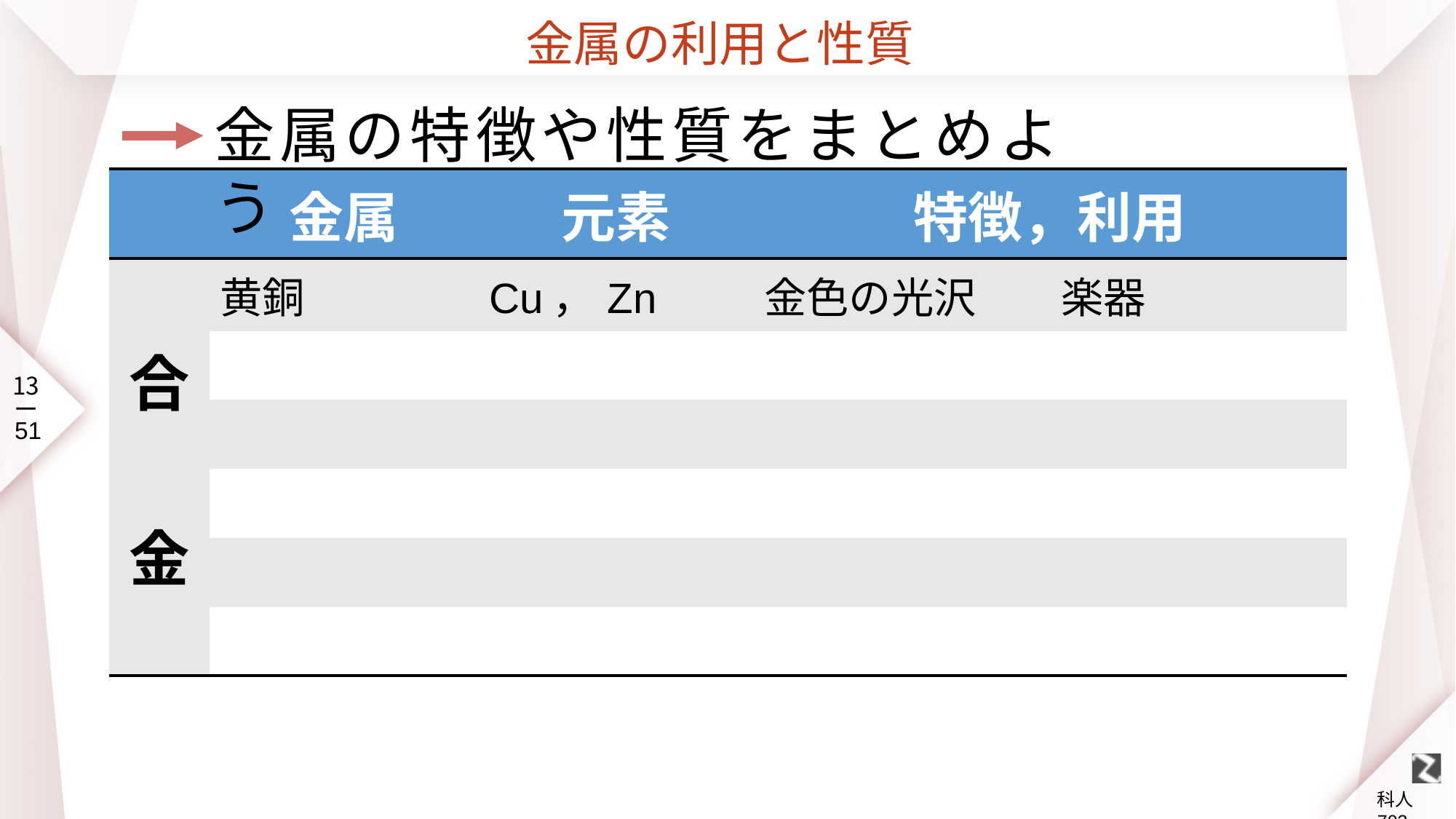

# 金属の利用と性質
２章　１節　|　２　金属

金属の特徴や性質をまとめよう
|  | 金属 | 元素 | 特徴，利用 |
| --- | --- | --- | --- |
| 合　金 | 黄銅 | Cu，Zn | 金色の光沢　　楽器 |
|  |  |  |  |
|  |  |  |  |
|  |  |  |  |
|  |  |  |  |
|  |  |  |  |